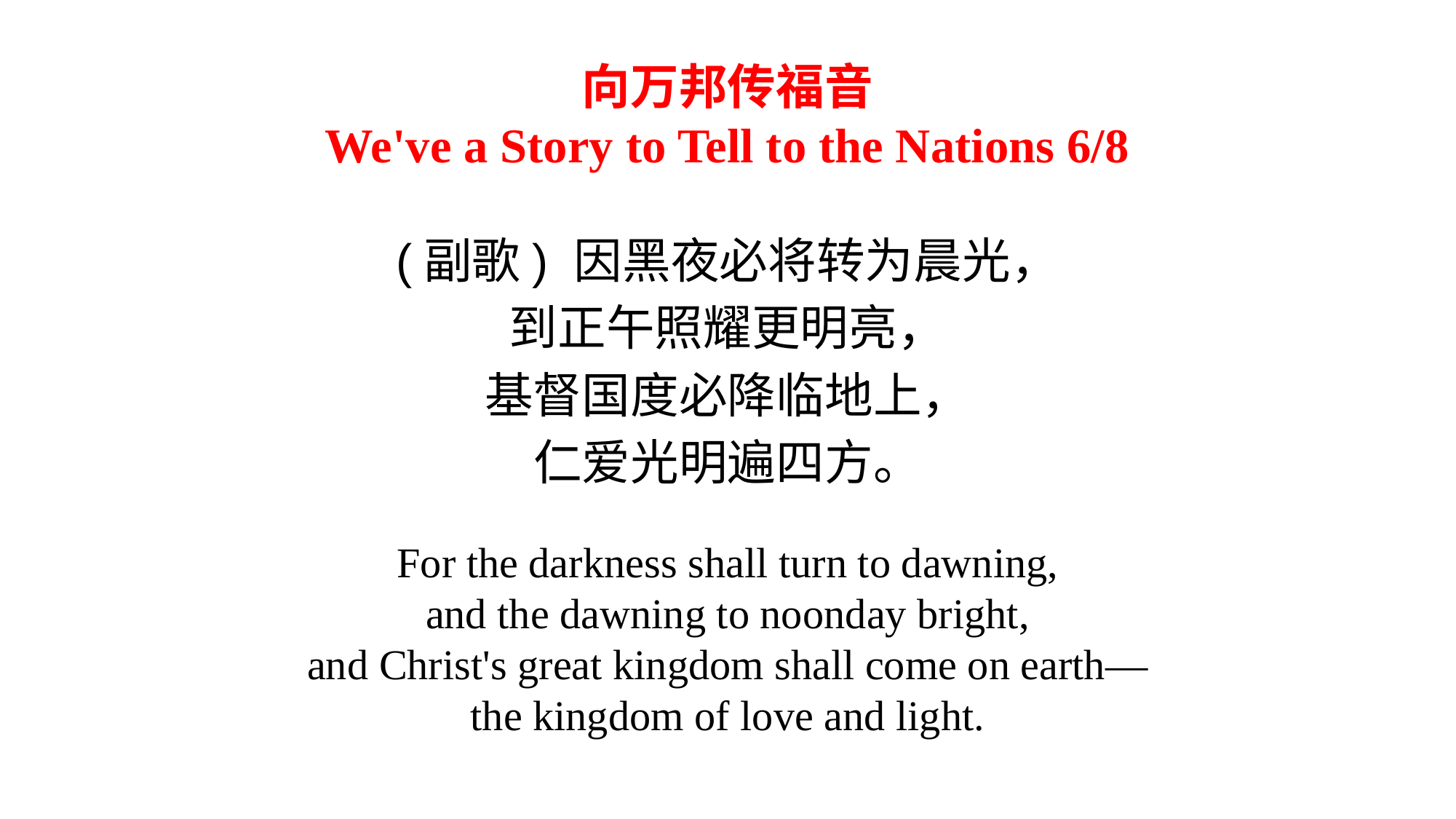

向万邦传福音
We've a Story to Tell to the Nations 6/8
(副歌) 因黑夜必将转为晨光，
到正午照耀更明亮，
基督国度必降临地上，
仁爱光明遍四方。

For the darkness shall turn to dawning,
and the dawning to noonday bright,
and Christ's great kingdom shall come on earth—
the kingdom of love and light.